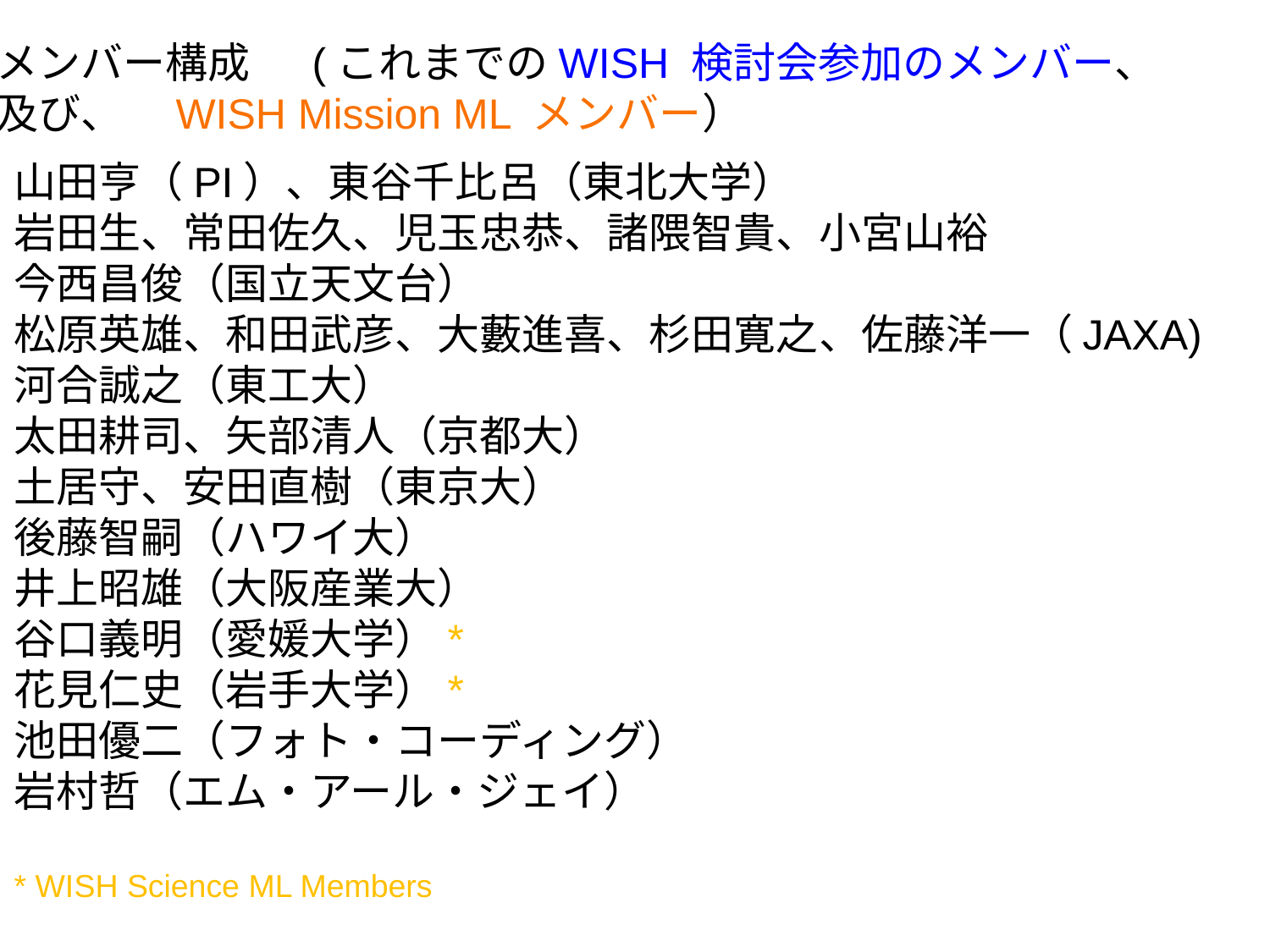

メンバー構成 　(これまでのWISH 検討会参加のメンバー、
及び、　WISH Mission ML メンバー）
山田亨（PI）、東谷千比呂（東北大学）
岩田生、常田佐久、児玉忠恭、諸隈智貴、小宮山裕
今西昌俊（国立天文台）
松原英雄、和田武彦、大藪進喜、杉田寛之、佐藤洋一（JAXA)
河合誠之（東工大）
太田耕司、矢部清人（京都大）
土居守、安田直樹（東京大）
後藤智嗣（ハワイ大）
井上昭雄（大阪産業大）
谷口義明（愛媛大学）*
花見仁史（岩手大学）*
池田優二（フォト・コーディング）
岩村哲（エム・アール・ジェイ）

* WISH Science ML Members